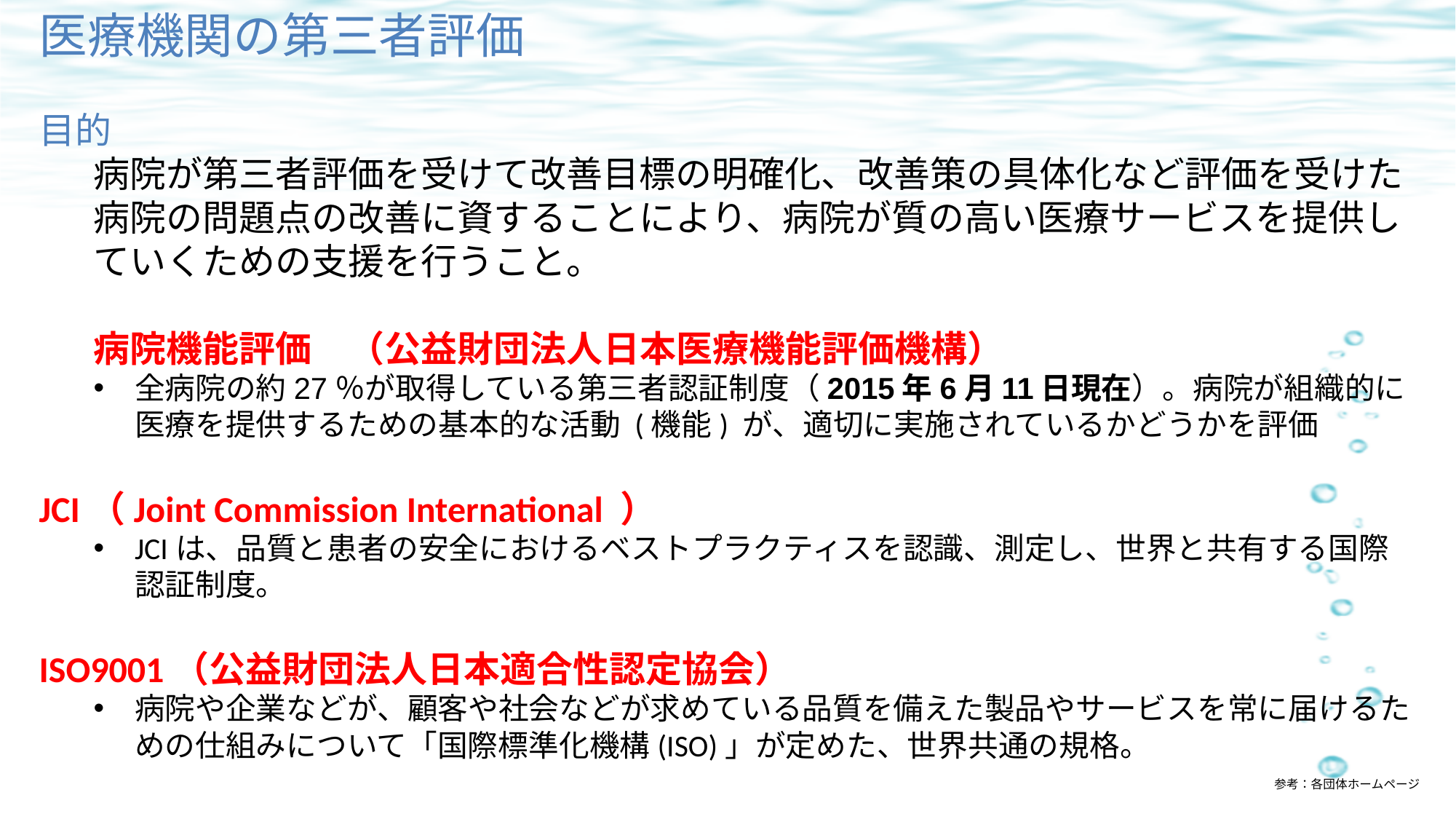

医療機関の第三者評価

目的
病院が第三者評価を受けて改善目標の明確化、改善策の具体化など評価を受けた病院の問題点の改善に資することにより、病院が質の高い医療サービスを提供していくための支援を行うこと。

病院機能評価　（公益財団法人日本医療機能評価機構）
全病院の約27％が取得している第三者認証制度（2015年6月11日現在）。病院が組織的に医療を提供するための基本的な活動 (機能) が、適切に実施されているかどうかを評価

JCI（Joint Commission International ）
JCIは、品質と患者の安全におけるベストプラクティスを認識、測定し、世界と共有する国際認証制度。

ISO9001（公益財団法人日本適合性認定協会）
病院や企業などが、顧客や社会などが求めている品質を備えた製品やサービスを常に届けるための仕組みについて「国際標準化機構(ISO)」が定めた、世界共通の規格。
参考：各団体ホームページ